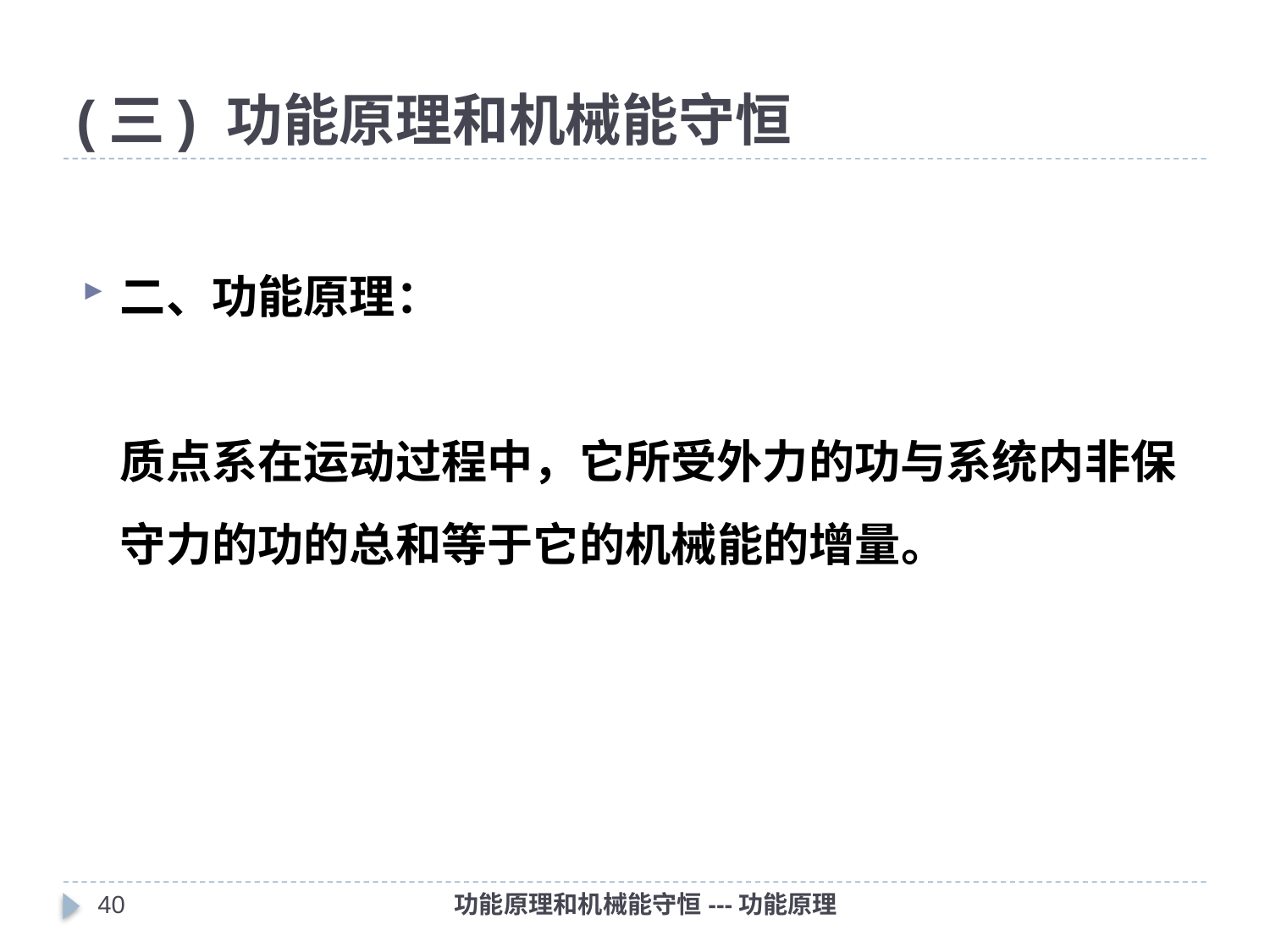

# (三) 功能原理和机械能守恒

二、功能原理：
质点系在运动过程中，它所受外力的功与系统内非保守力的功的总和等于它的机械能的增量。
40
功能原理和机械能守恒---功能原理